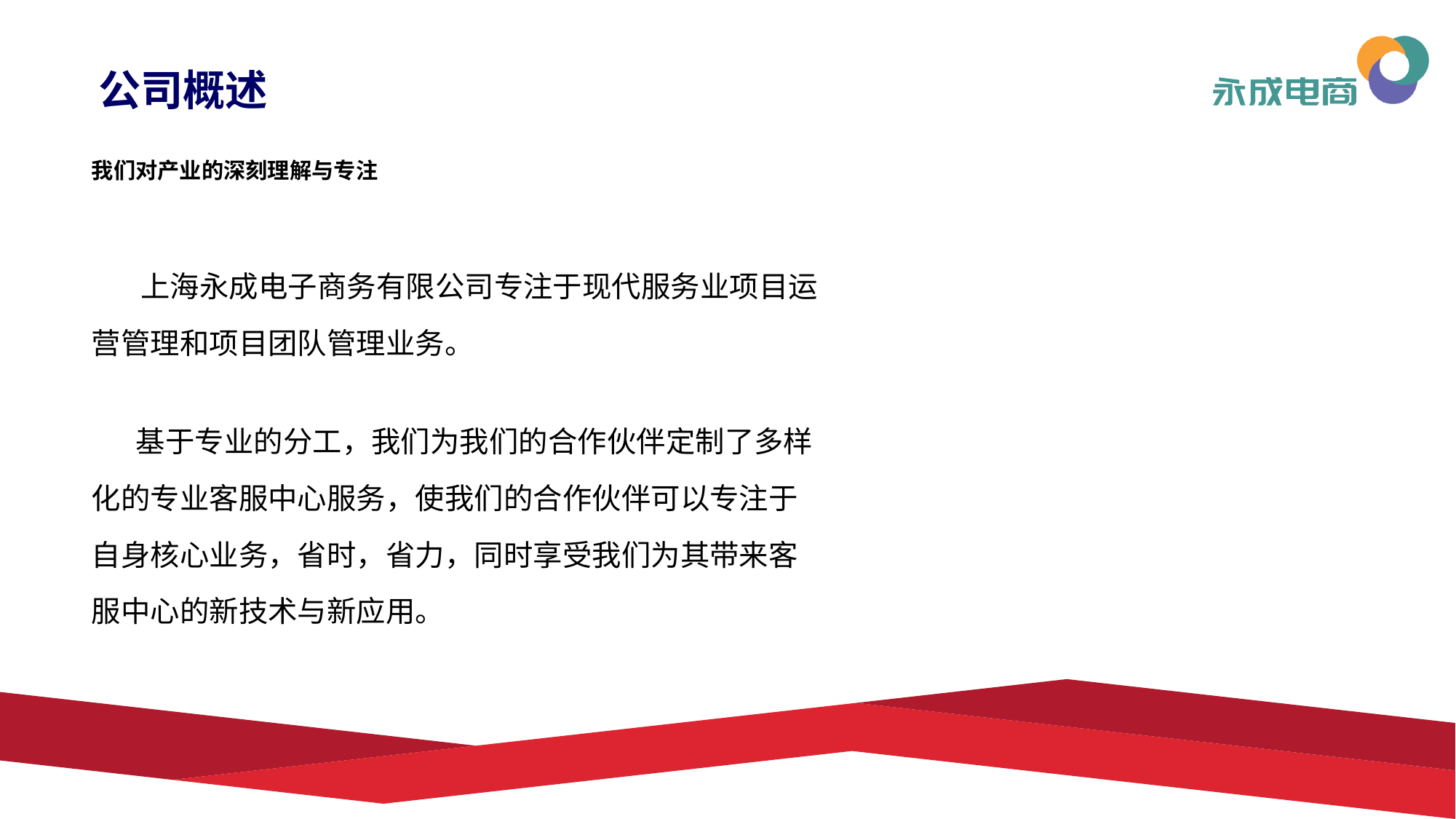

公司概述

我们对产业的深刻理解与专注

         上海永成电子商务有限公司专注于现代服务业项目运营管理和项目团队管理业务。

        基于专业的分工，我们为我们的合作伙伴定制了多样化的专业客服中心服务，使我们的合作伙伴可以专注于自身核心业务，省时，省力，同时享受我们为其带来客服中心的新技术与新应用。